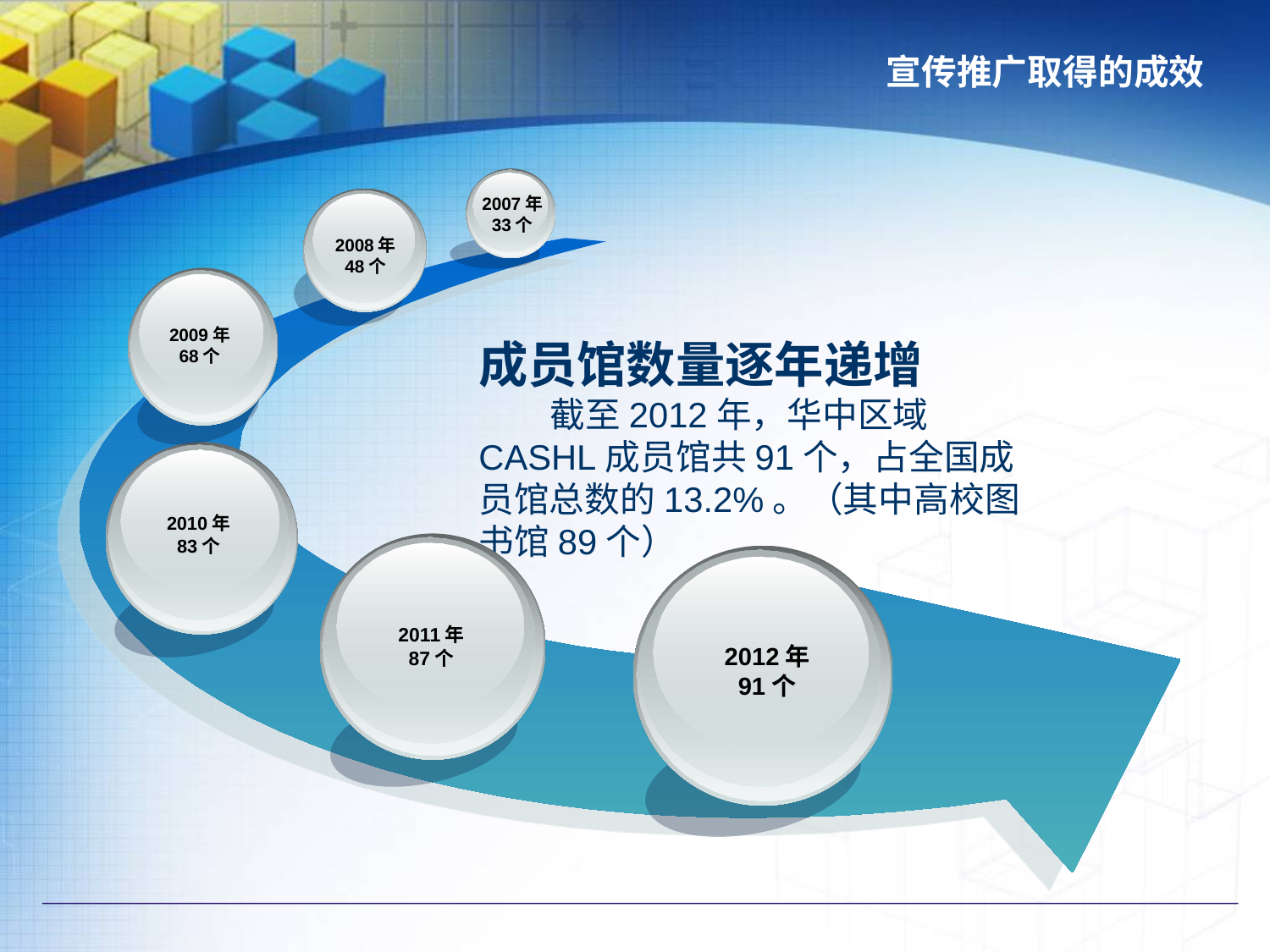

# 宣传推广取得的成效

2007年
33个

2008年
48个

2009年
68个

成员馆数量逐年递增
        截至2012年，华中区域CASHL成员馆共91个，占全国成员馆总数的13.2%。（其中高校图书馆89个）

2010年
83个

2011年
87个

2012年
91个